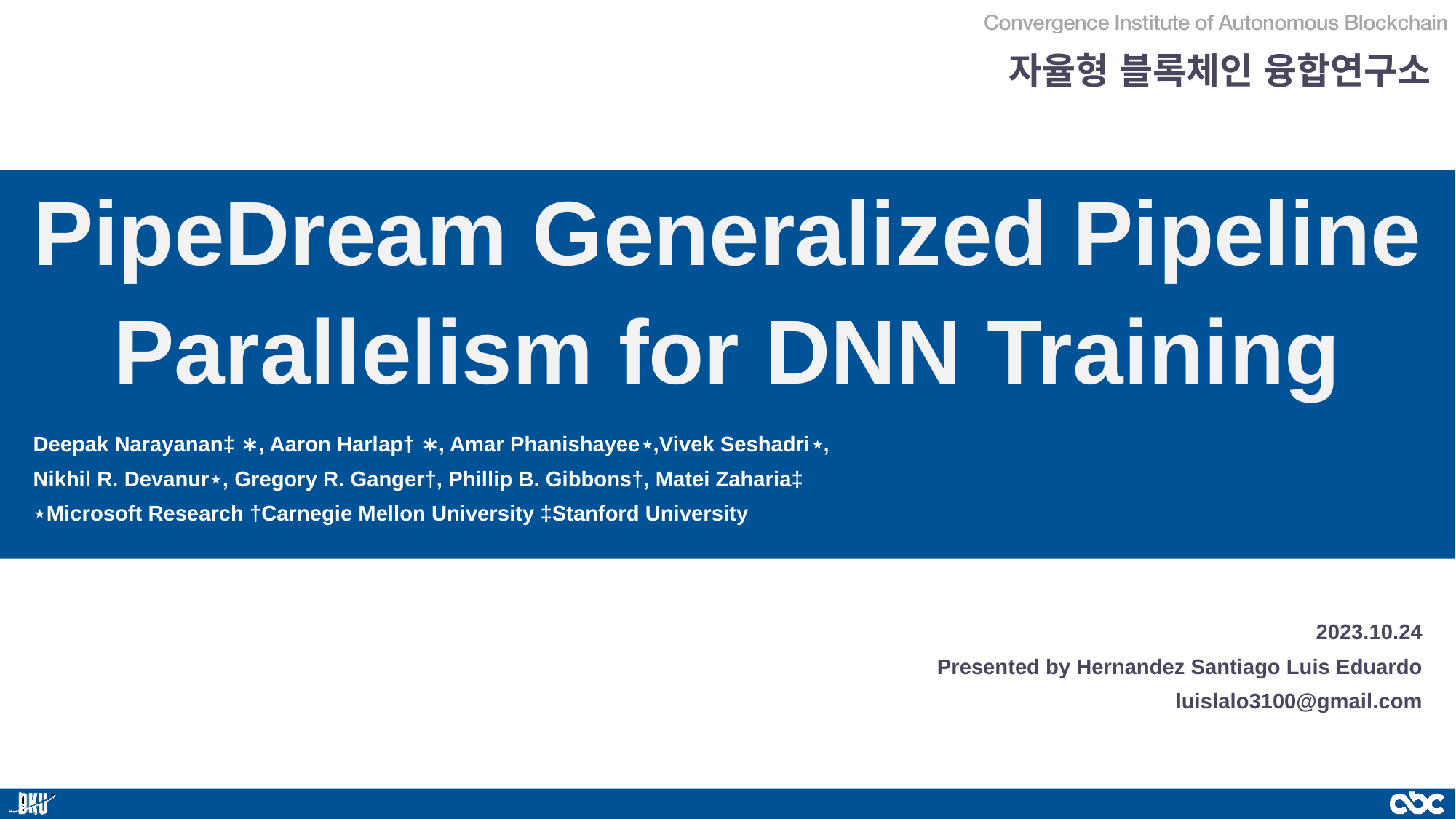

자율형 블록체인 융합연구소
PipeDream Generalized Pipeline
Parallelism for DNN Training

Deepak Narayanan‡ ∗, Aaron Harlap† ∗, Amar Phanishayee⋆,Vivek Seshadri⋆,
Nikhil R. Devanur⋆, Gregory R. Ganger†, Phillip B. Gibbons†, Matei Zaharia‡
⋆Microsoft Research †Carnegie Mellon University ‡Stanford University
2023.10.24
Presented by Hernandez Santiago Luis Eduardo
luislalo3100@gmail.com